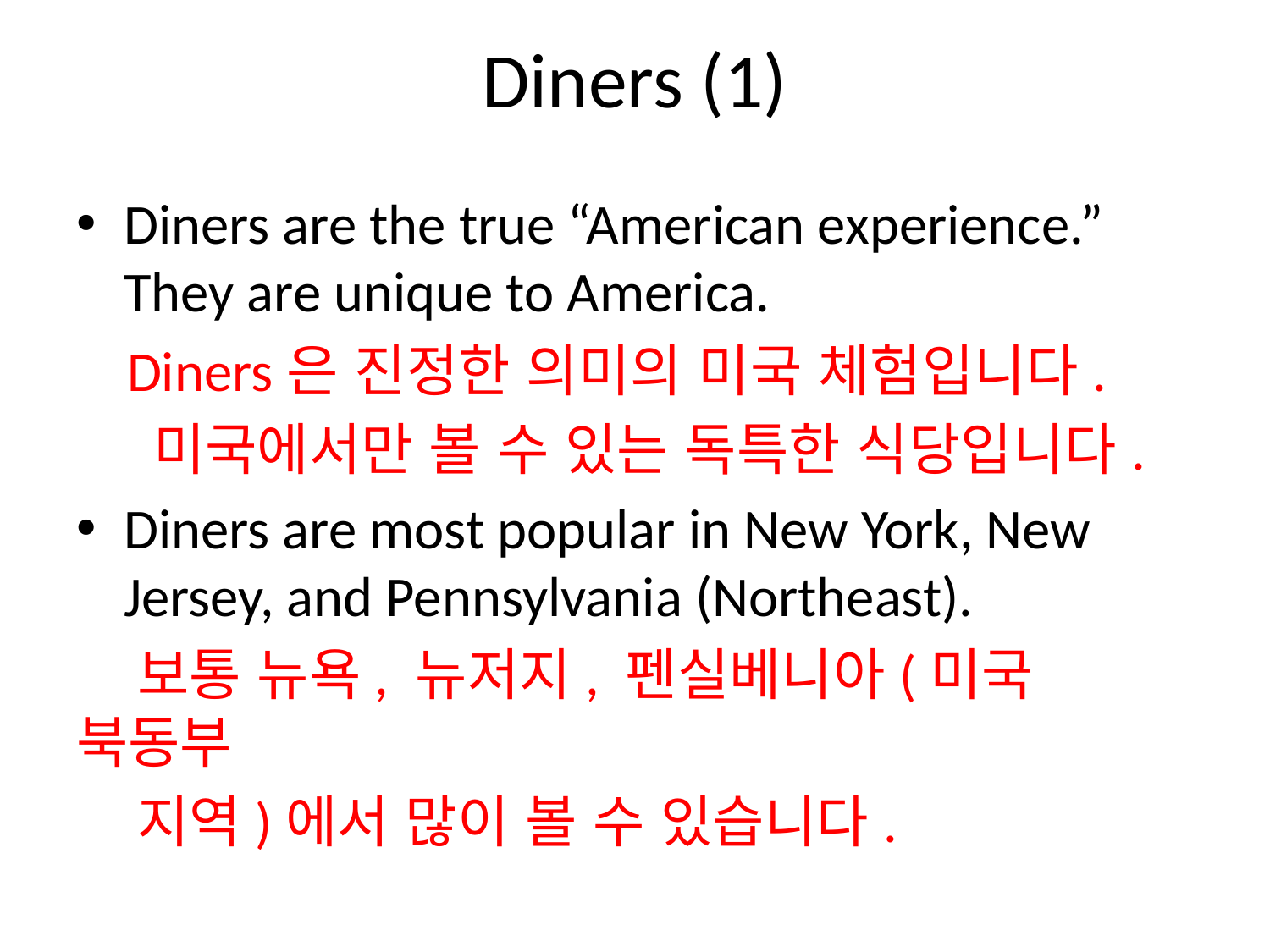

# Diners (1)
Diners are the true “American experience.” They are unique to America.
    Diners은 진정한 의미의 미국 체험입니다.
    미국에서만 볼 수 있는 독특한 식당입니다.
Diners are most popular in New York, New Jersey, and Pennsylvania (Northeast).
   보통 뉴욕, 뉴저지, 펜실베니아(미국 북동부
   지역)에서 많이 볼 수 있습니다.